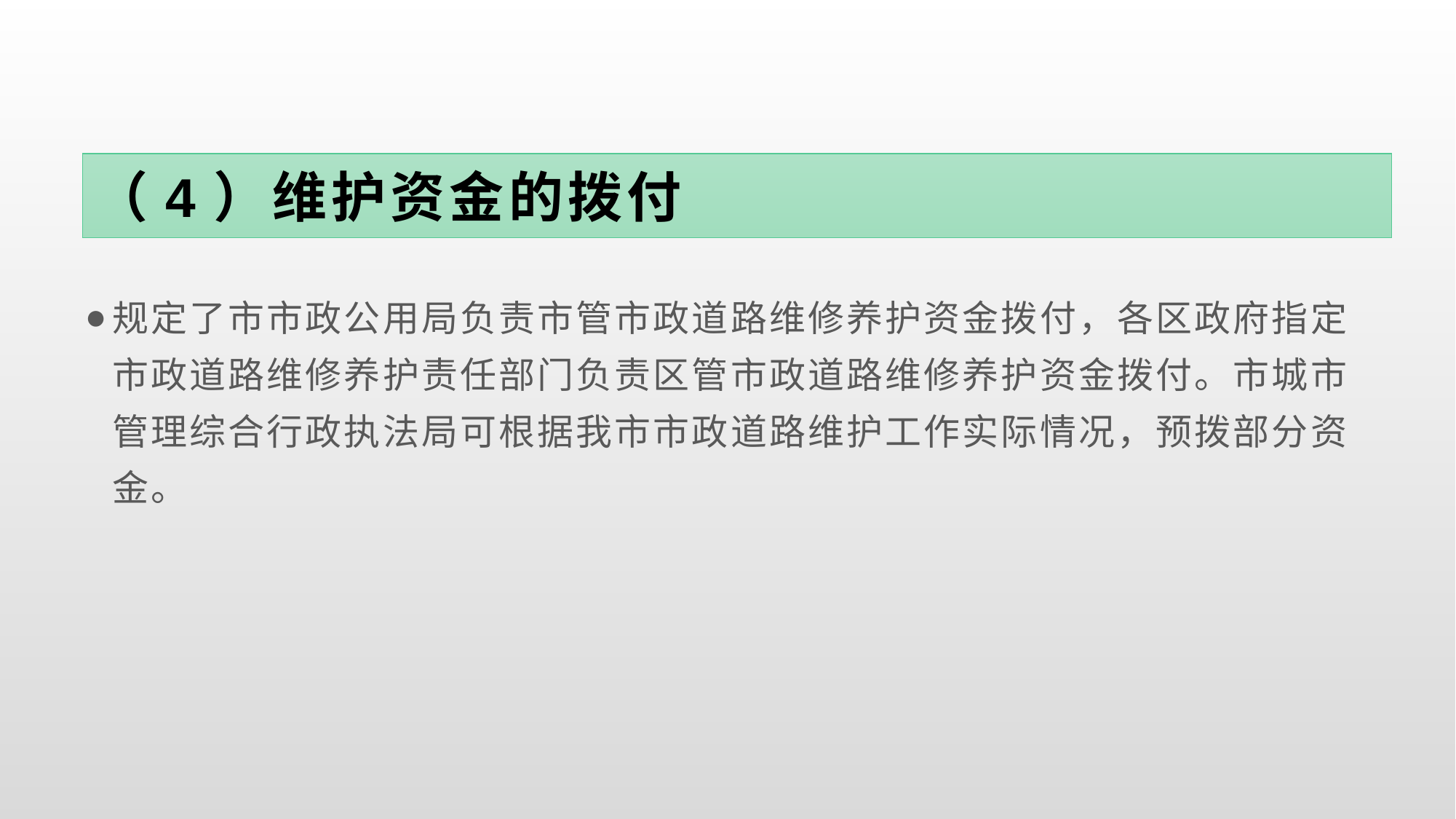

# （4）维护资金的拨付
规定了市市政公用局负责市管市政道路维修养护资金拨付，各区政府指定市政道路维修养护责任部门负责区管市政道路维修养护资金拨付。市城市管理综合行政执法局可根据我市市政道路维护工作实际情况，预拨部分资金。